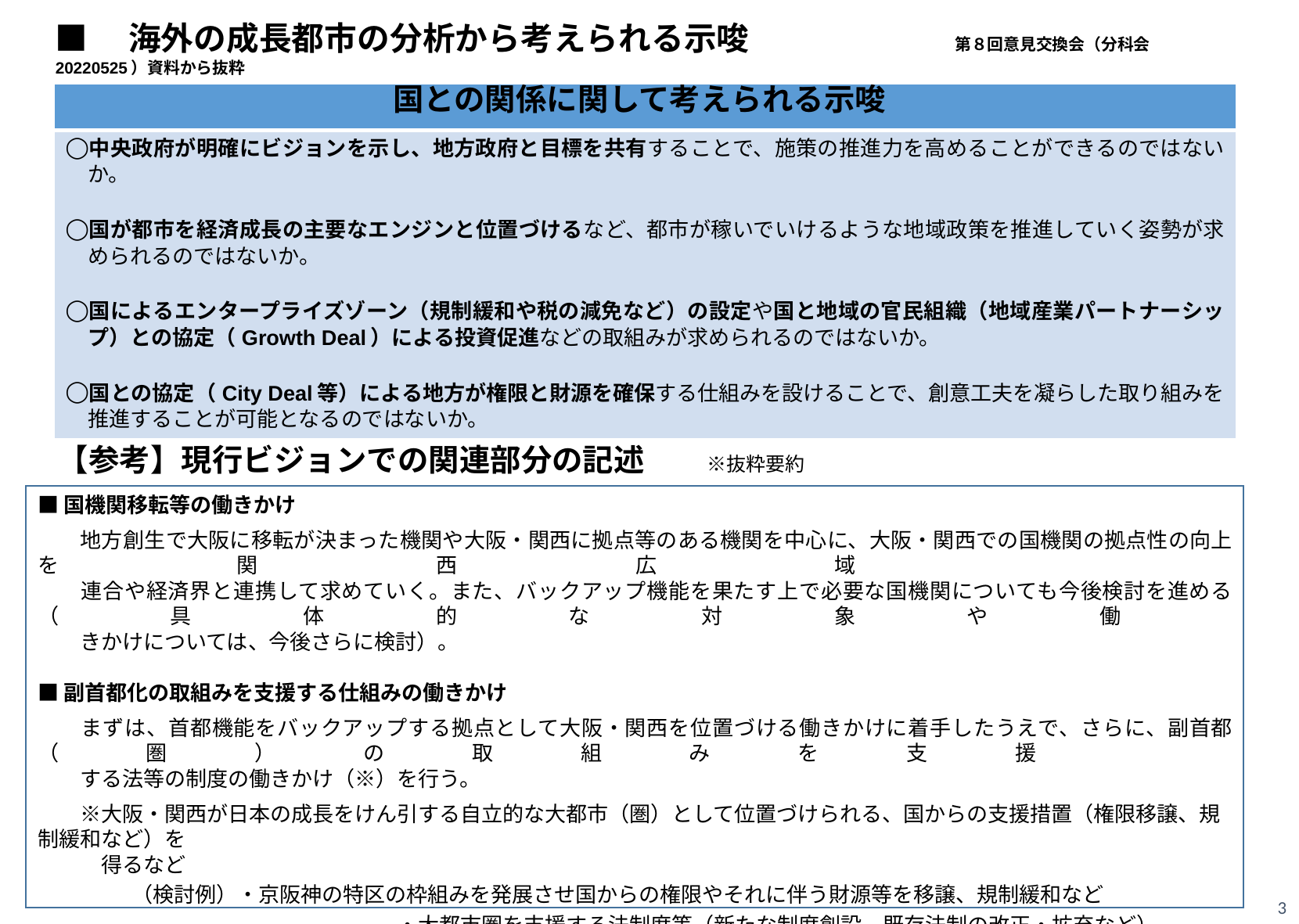

■　海外の成長都市の分析から考えられる示唆　　　　　　第８回意見交換会（分科会　20220525）資料から抜粋

| 国との関係に関して考えられる示唆 |
| --- |
| 中央政府が明確にビジョンを示し、地方政府と目標を共有することで、施策の推進力を高めることができるのではないか。 国が都市を経済成長の主要なエンジンと位置づけるなど、都市が稼いでいけるような地域政策を推進していく姿勢が求められるのではないか。 国によるエンタープライズゾーン（規制緩和や税の減免など）の設定や国と地域の官民組織（地域産業パートナーシップ）との協定（Growth Deal）による投資促進などの取組みが求められるのではないか。 国との協定（City Deal等）による地方が権限と財源を確保する仕組みを設けることで、創意工夫を凝らした取り組みを推進することが可能となるのではないか。 |
【参考】現行ビジョンでの関連部分の記述　　※抜粋要約
■国機関移転等の働きかけ
　　地方創生で大阪に移転が決まった機関や大阪・関西に拠点等のある機関を中心に、大阪・関西での国機関の拠点性の向上を関西広域　
　　連合や経済界と連携して求めていく。また、バックアップ機能を果たす上で必要な国機関についても今後検討を進める（具体的な対象や働
　　きかけについては、今後さらに検討）。

■副首都化の取組みを支援する仕組みの働きかけ
　　まずは、首都機能をバックアップする拠点として大阪・関西を位置づける働きかけに着手したうえで、さらに、副首都（圏）の取組みを支援　
　　する法等の制度の働きかけ（※）を行う。
　　※大阪・関西が日本の成長をけん引する自立的な大都市（圏）として位置づけられる、国からの支援措置（権限移譲、規制緩和など）を
　　　得るなど
                   （検討例）・京阪神の特区の枠組みを発展させ国からの権限やそれに伴う財源等を移譲、規制緩和など
　　　　　　　　　　　　　　　　　・大都市圏を支援する法制度等（新たな制度創設、既存法制の改正・拡充など）
　　　　　　　　　　　　　　　　　・国の計画等（例：国土形成計画など）での位置づけ　・首都機能バックアップのための必要な整備
　　　　　　　　　　　　　　　　　・国機能の地方への移管（国機関レベルでの移管）など
3